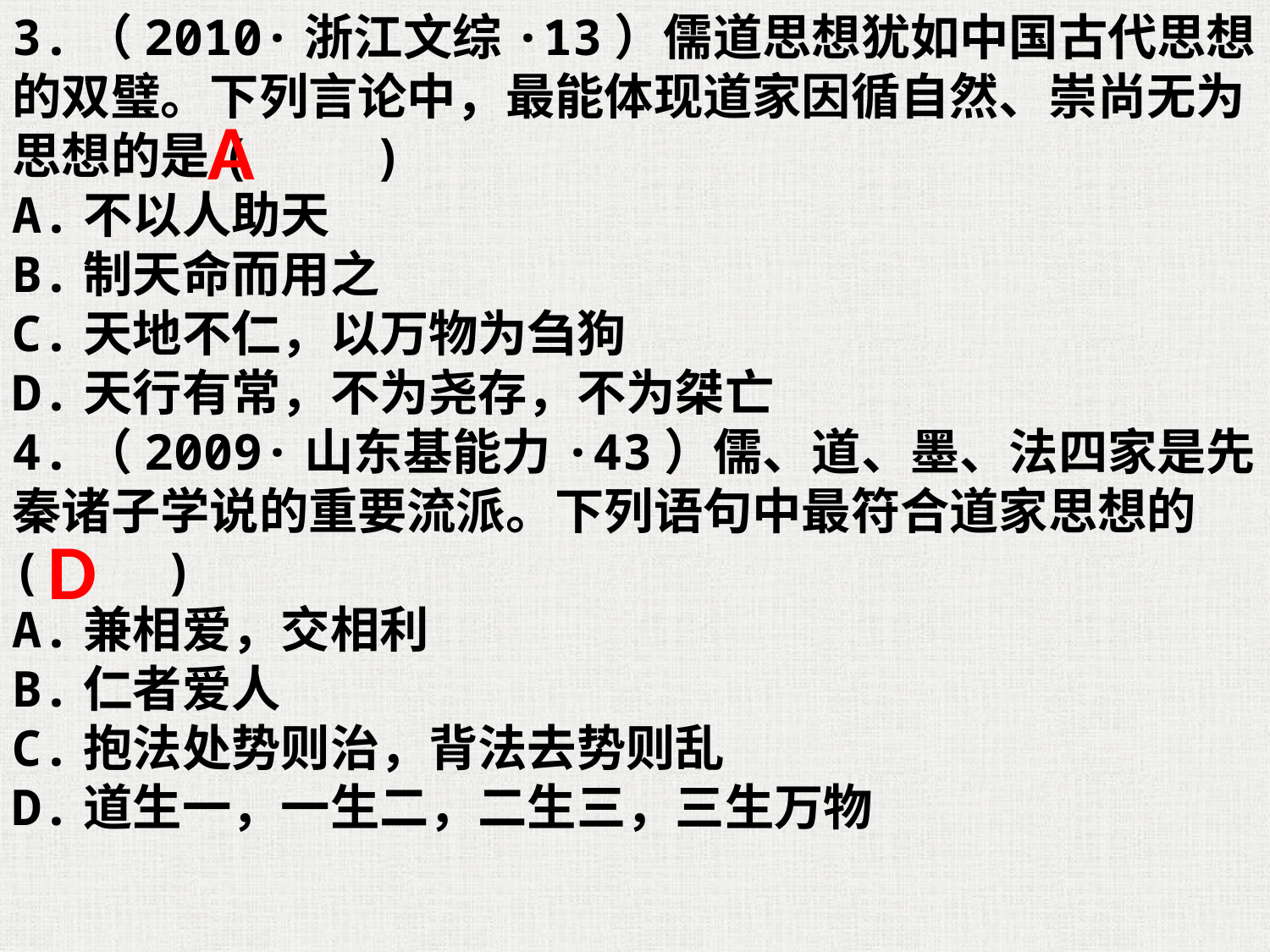

3.（2010·浙江文综·13）儒道思想犹如中国古代思想的双璧。下列言论中，最能体现道家因循自然、崇尚无为思想的是(　　)
A.不以人助天
B.制天命而用之
C.天地不仁，以万物为刍狗
D.天行有常，不为尧存，不为桀亡
4.（2009·山东基能力·43）儒、道、墨、法四家是先秦诸子学说的重要流派。下列语句中最符合道家思想的(　　)
A.兼相爱，交相利
B.仁者爱人
C.抱法处势则治，背法去势则乱
D.道生一，一生二，二生三，三生万物

A
D